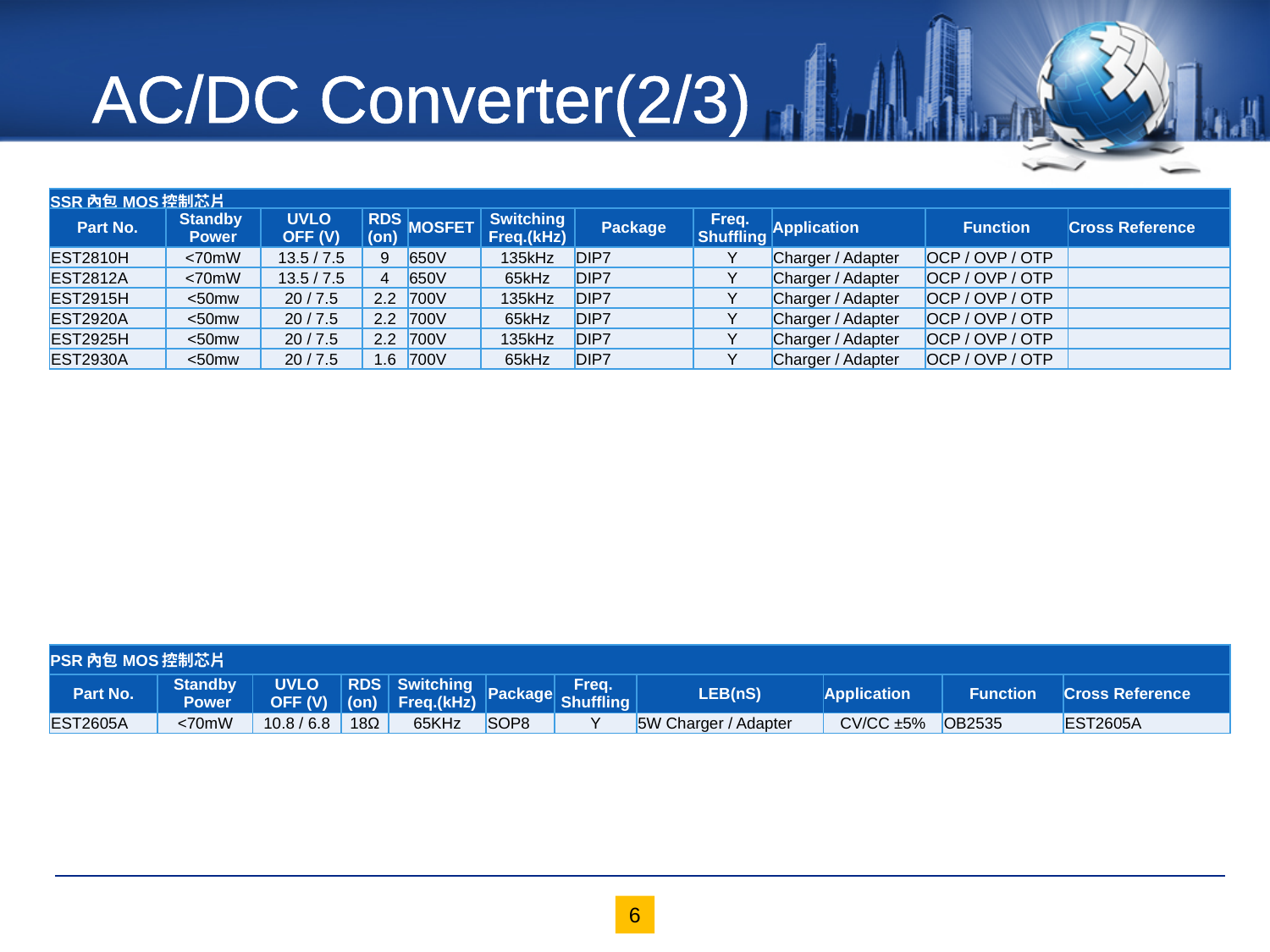

AC/DC Converter(2/3)
| SSR內包MOS控制芯片 |  |  |  |  |  |  |  |  |  |  |
| --- | --- | --- | --- | --- | --- | --- | --- | --- | --- | --- |
| Part No. | Standby Power | UVLO OFF (V) | RDS (on) | MOSFET | Switching Freq.(kHz) | Package | Freq. Shuffling | Application | Function | Cross Reference |
| EST2810H | <70mW | 13.5 / 7.5 | 9 | 650V | 135kHz | DIP7 | Y | Charger / Adapter | OCP / OVP / OTP |  |
| EST2812A | <70mW | 13.5 / 7.5 | 4 | 650V | 65kHz | DIP7 | Y | Charger / Adapter | OCP / OVP / OTP |  |
| EST2915H | <50mw | 20 / 7.5 | 2.2 | 700V | 135kHz | DIP7 | Y | Charger / Adapter | OCP / OVP / OTP |  |
| EST2920A | <50mw | 20 / 7.5 | 2.2 | 700V | 65kHz | DIP7 | Y | Charger / Adapter | OCP / OVP / OTP |  |
| EST2925H | <50mw | 20 / 7.5 | 2.2 | 700V | 135kHz | DIP7 | Y | Charger / Adapter | OCP / OVP / OTP |  |
| EST2930A | <50mw | 20 / 7.5 | 1.6 | 700V | 65kHz | DIP7 | Y | Charger / Adapter | OCP / OVP / OTP |  |
| PSR內包MOS控制芯片 |  |  |  |  |  |  |  |  |  |  |
| --- | --- | --- | --- | --- | --- | --- | --- | --- | --- | --- |
| Part No. | Standby Power | UVLO OFF (V) | RDS (on) | Switching Freq.(kHz) | Package | Freq. Shuffling | LEB(nS) | Application | Function | Cross Reference |
| EST2605A | <70mW | 10.8 / 6.8 | 18Ω | 65KHz | SOP8 | Y | 5W Charger / Adapter | CV/CC ±5% | OB2535 | EST2605A |